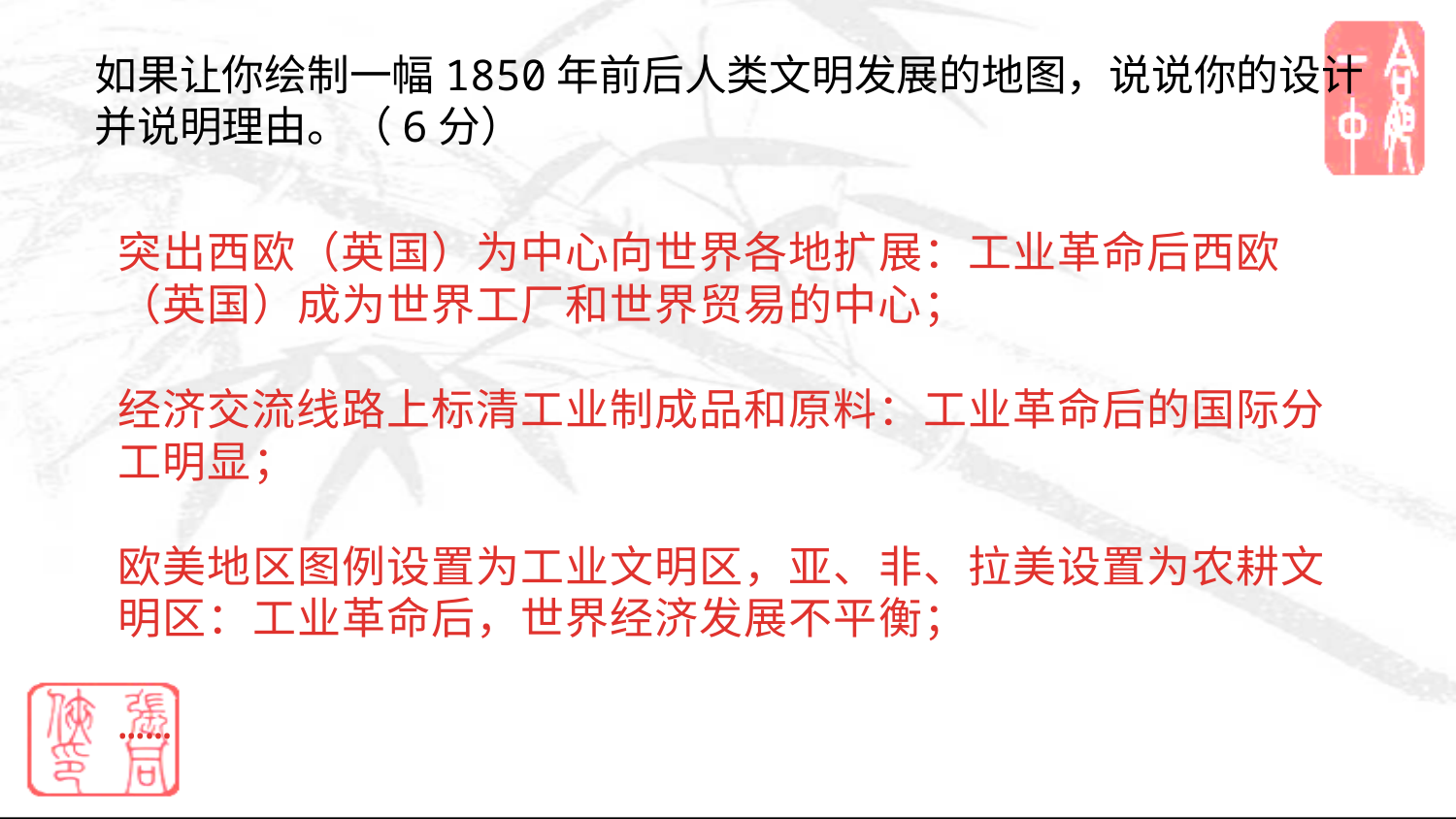

如果让你绘制一幅1850年前后人类文明发展的地图，说说你的设计并说明理由。（6分）
突出西欧（英国）为中心向世界各地扩展：工业革命后西欧（英国）成为世界工厂和世界贸易的中心；

经济交流线路上标清工业制成品和原料：工业革命后的国际分工明显；

欧美地区图例设置为工业文明区，亚、非、拉美设置为农耕文明区：工业革命后，世界经济发展不平衡；

……